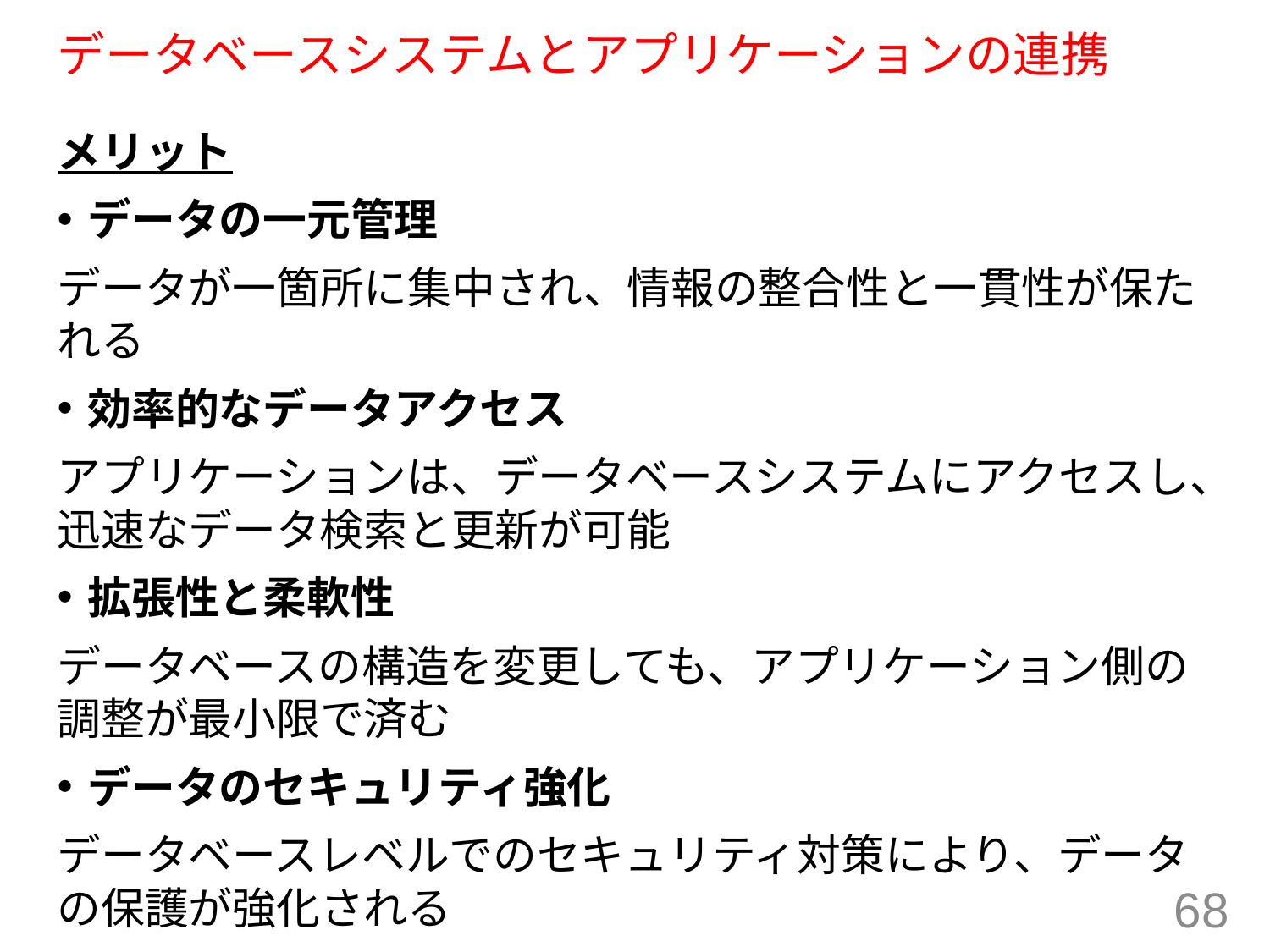

# データベースシステムとアプリケーションの連携
メリット
データの一元管理
データが一箇所に集中され、情報の整合性と一貫性が保たれる
効率的なデータアクセス
アプリケーションは、データベースシステムにアクセスし、迅速なデータ検索と更新が可能
拡張性と柔軟性
データベースの構造を変更しても、アプリケーション側の調整が最小限で済む
データのセキュリティ強化
データベースレベルでのセキュリティ対策により、データの保護が強化される
68